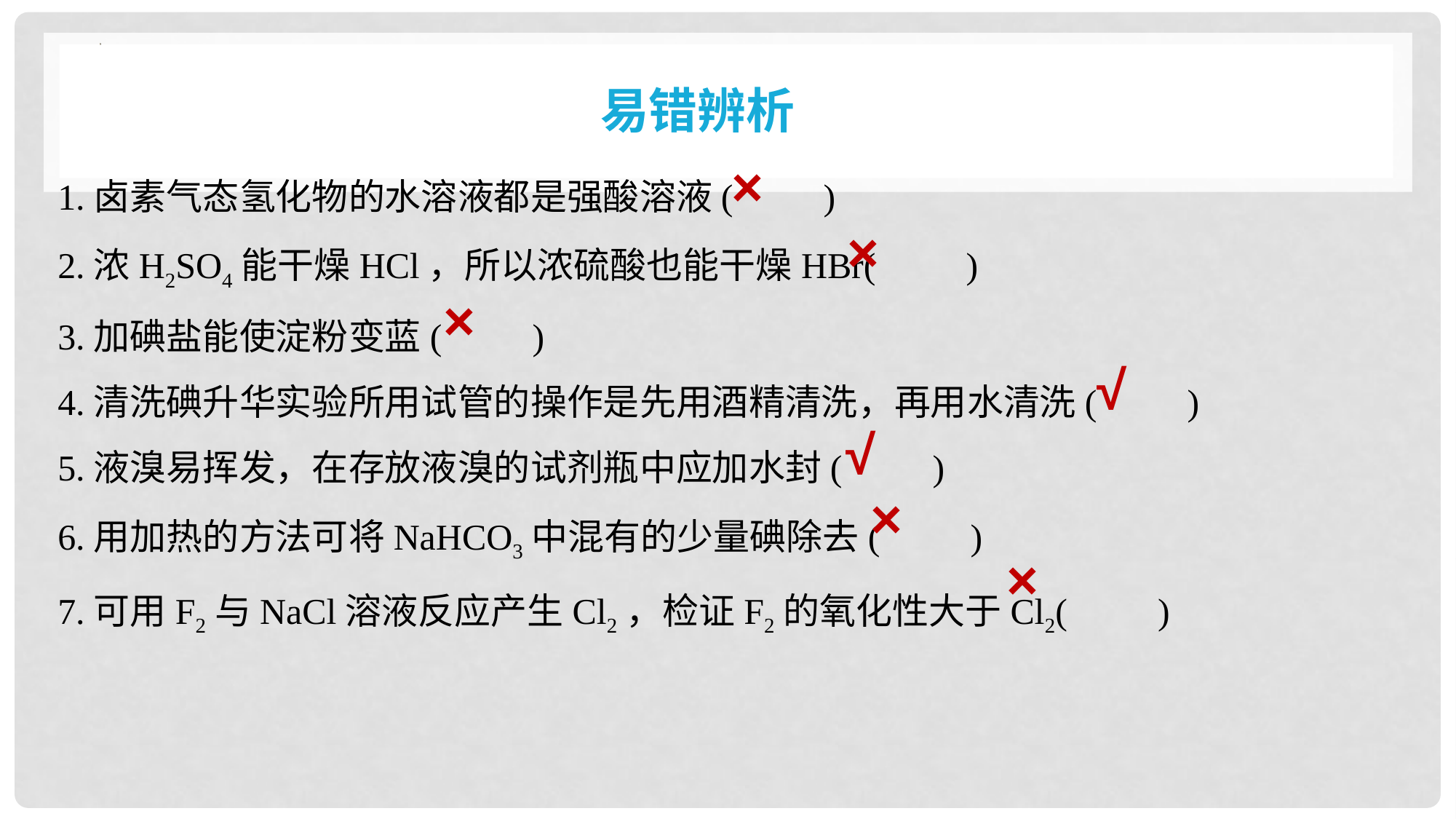

易错辨析
1.卤素气态氢化物的水溶液都是强酸溶液(　　)
2.浓H2SO4能干燥HCl，所以浓硫酸也能干燥HBr(　　)
3.加碘盐能使淀粉变蓝(　　)
4.清洗碘升华实验所用试管的操作是先用酒精清洗，再用水清洗(　　)
5.液溴易挥发，在存放液溴的试剂瓶中应加水封(　　)
6.用加热的方法可将NaHCO3中混有的少量碘除去(　　)
7.可用F2与NaCl溶液反应产生Cl2，检证F2的氧化性大于Cl2(　　)
×
×
×
√
√
×
×